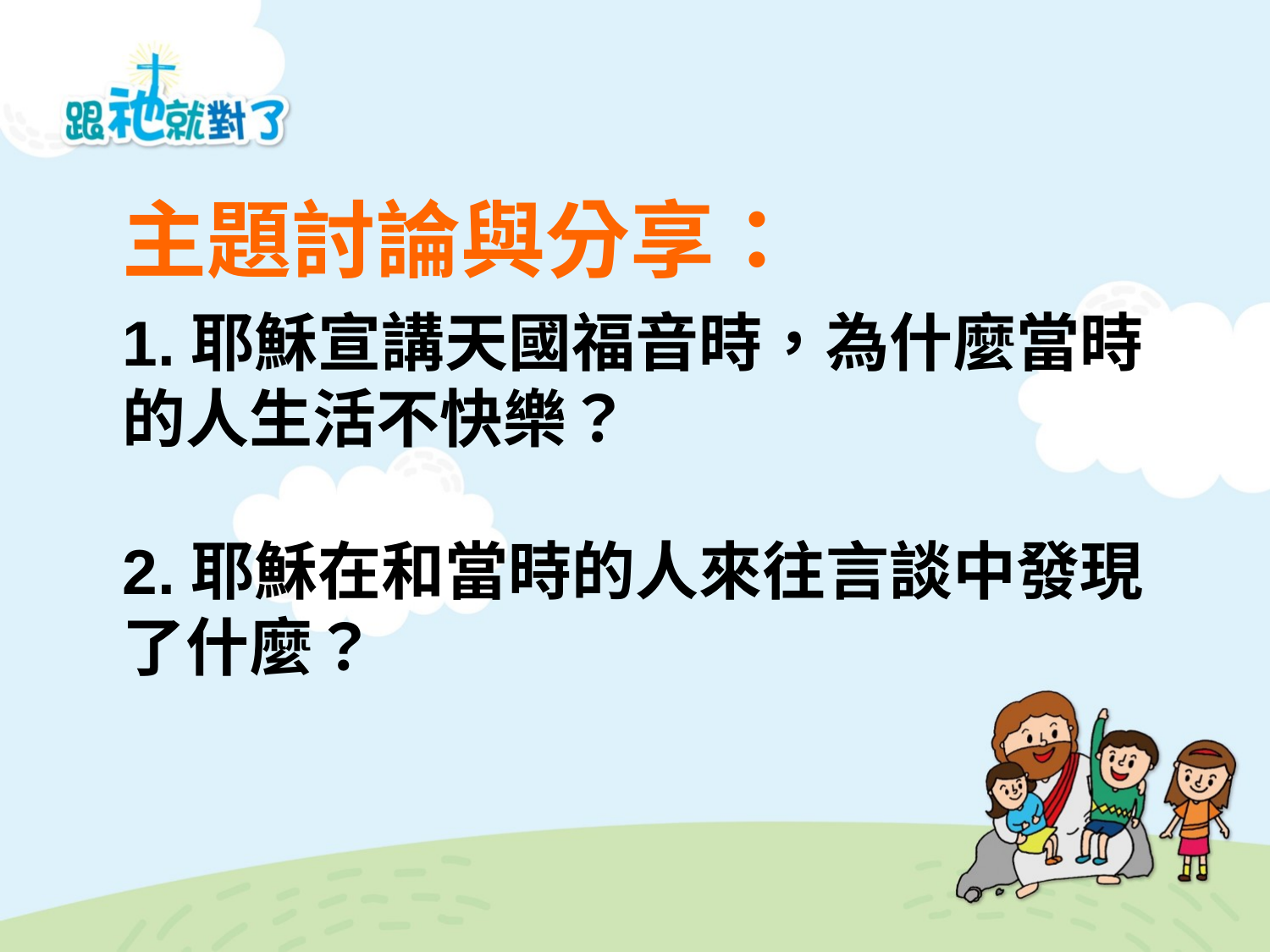

主題討論與分享：
1.耶穌宣講天國福音時，為什麼當時的人生活不快樂？

2.耶穌在和當時的人來往言談中發現了什麼？